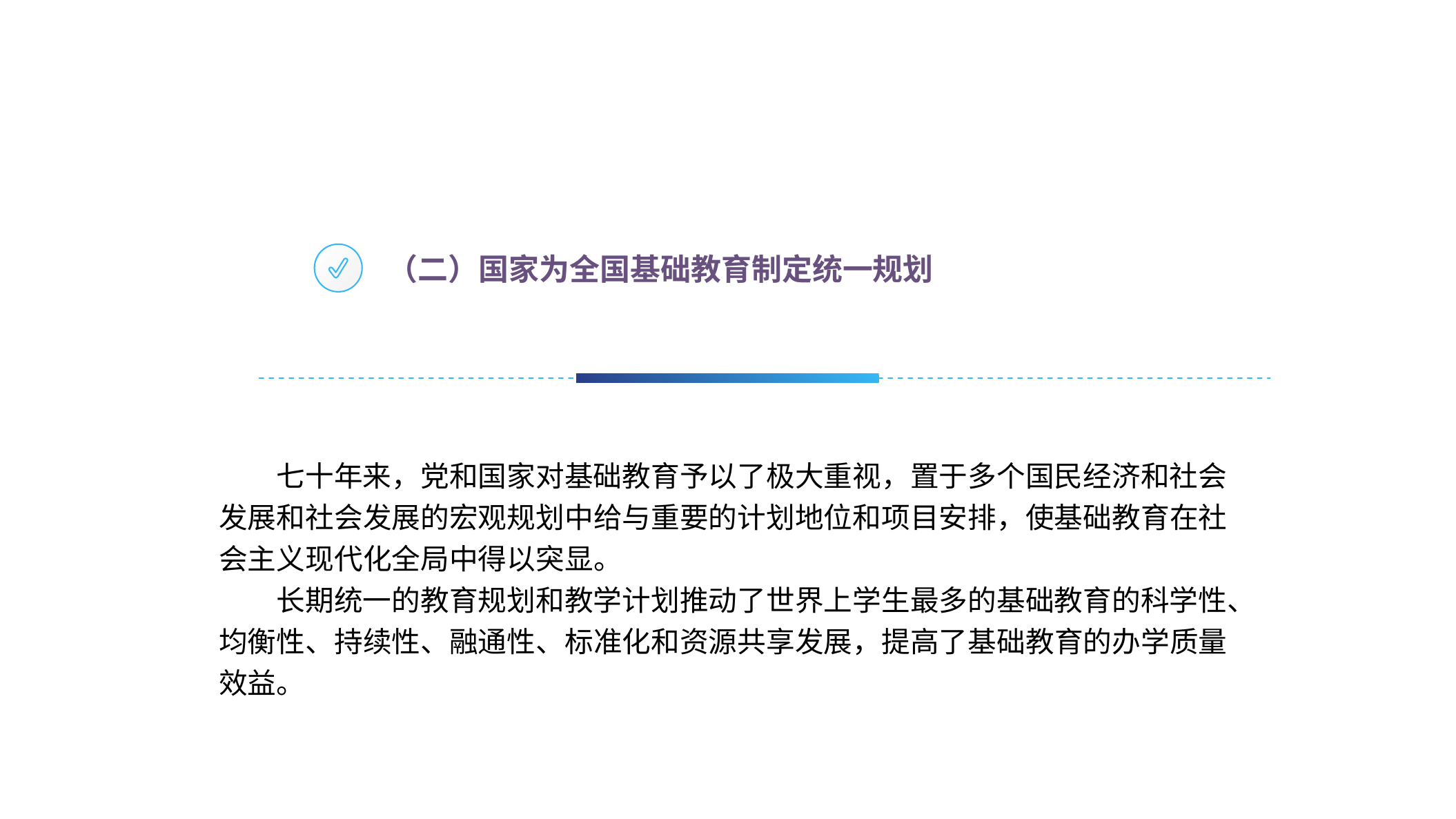

（二）国家为全国基础教育制定统一规划

七十年来，党和国家对基础教育予以了极大重视，置于多个国民经济和社会发展和社会发展的宏观规划中给与重要的计划地位和项目安排，使基础教育在社会主义现代化全局中得以突显。
长期统一的教育规划和教学计划推动了世界上学生最多的基础教育的科学性、均衡性、持续性、融通性、标准化和资源共享发展，提高了基础教育的办学质量效益。